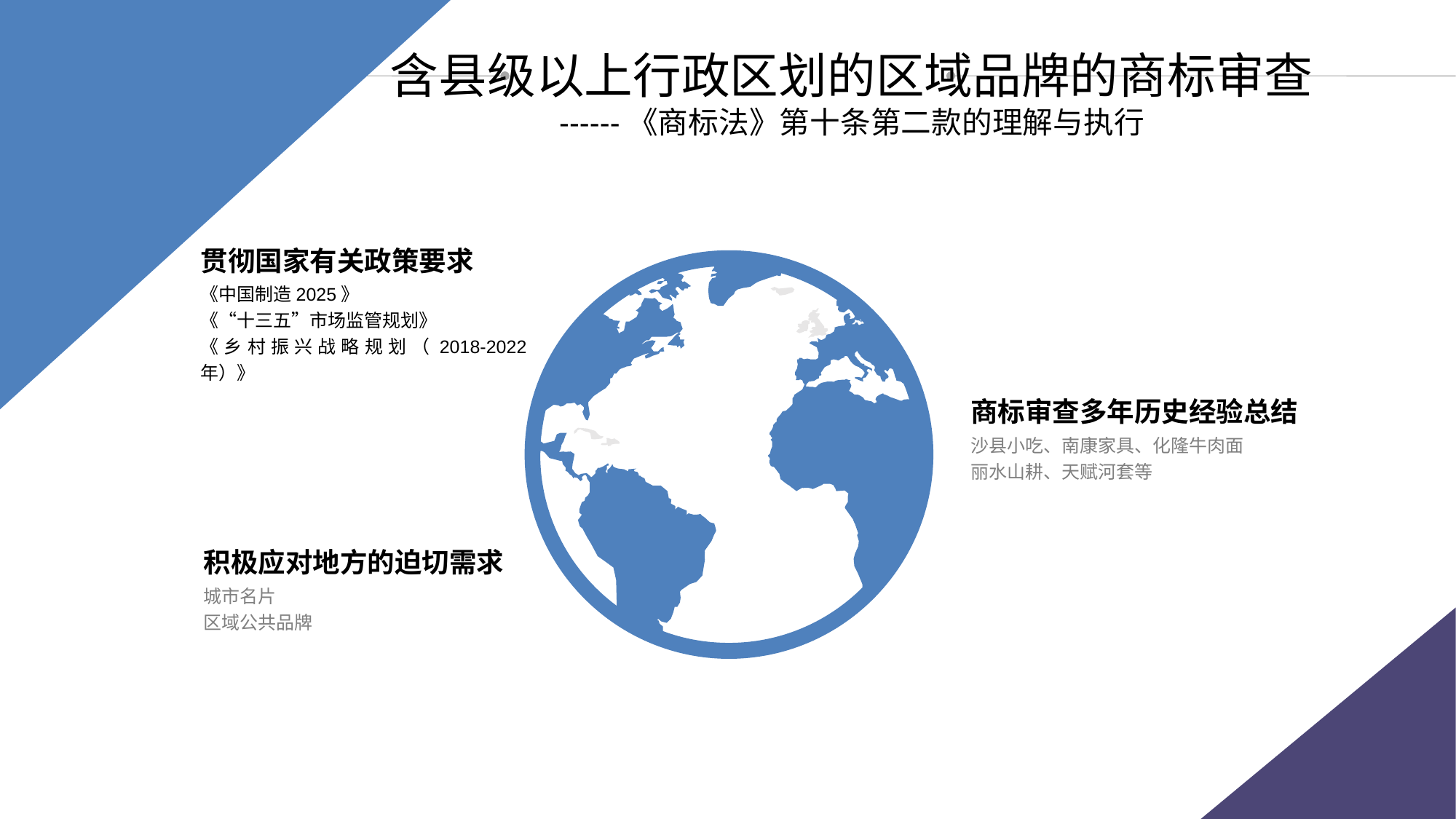

含县级以上行政区划的区域品牌的商标审查
------《商标法》第十条第二款的理解与执行

贯彻国家有关政策要求
《中国制造2025》
《“十三五”市场监管规划》
《乡村振兴战略规划（2018-2022年）》

商标审查多年历史经验总结
沙县小吃、南康家具、化隆牛肉面
丽水山耕、天赋河套等
积极应对地方的迫切需求
城市名片
区域公共品牌